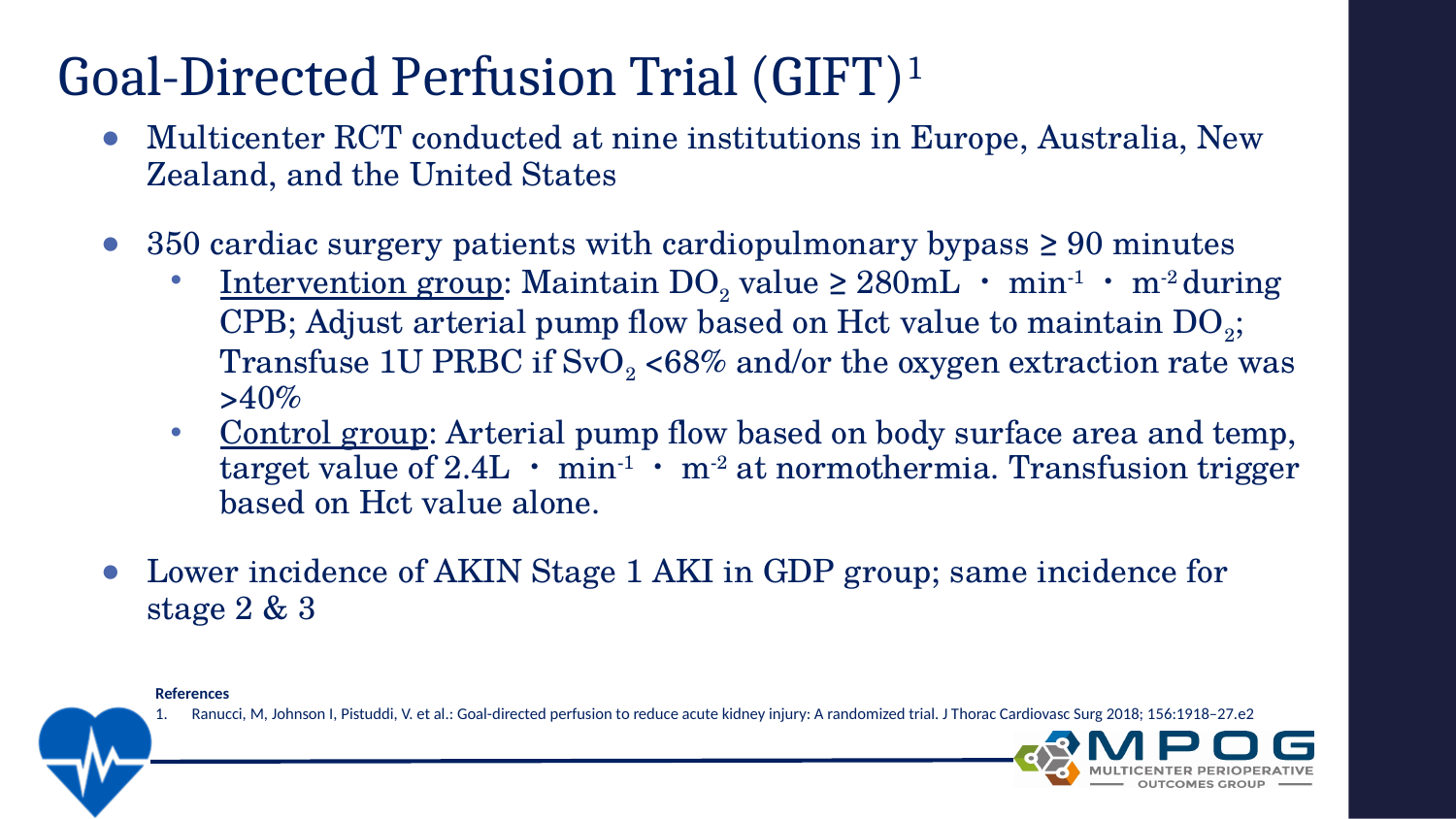

# Goal-Directed Perfusion Trial (GIFT)1
Multicenter RCT conducted at nine institutions in Europe, Australia, New Zealand, and the United States

350 cardiac surgery patients with cardiopulmonary bypass ≥ 90 minutes
Intervention group: Maintain DO2 value ≥ 280mL・min-1・m-2 during CPB; Adjust arterial pump flow based on Hct value to maintain DO2; Transfuse 1U PRBC if SvO2 <68% and/or the oxygen extraction rate was >40%
Control group: Arterial pump flow based on body surface area and temp, target value of 2.4L・min-1・m-2 at normothermia. Transfusion trigger based on Hct value alone.

Lower incidence of AKIN Stage 1 AKI in GDP group; same incidence for stage 2 & 3
References
Ranucci, M, Johnson I, Pistuddi, V. et al.: Goal-directed perfusion to reduce acute kidney injury: A randomized trial. J Thorac Cardiovasc Surg 2018; 156:1918–27.e2